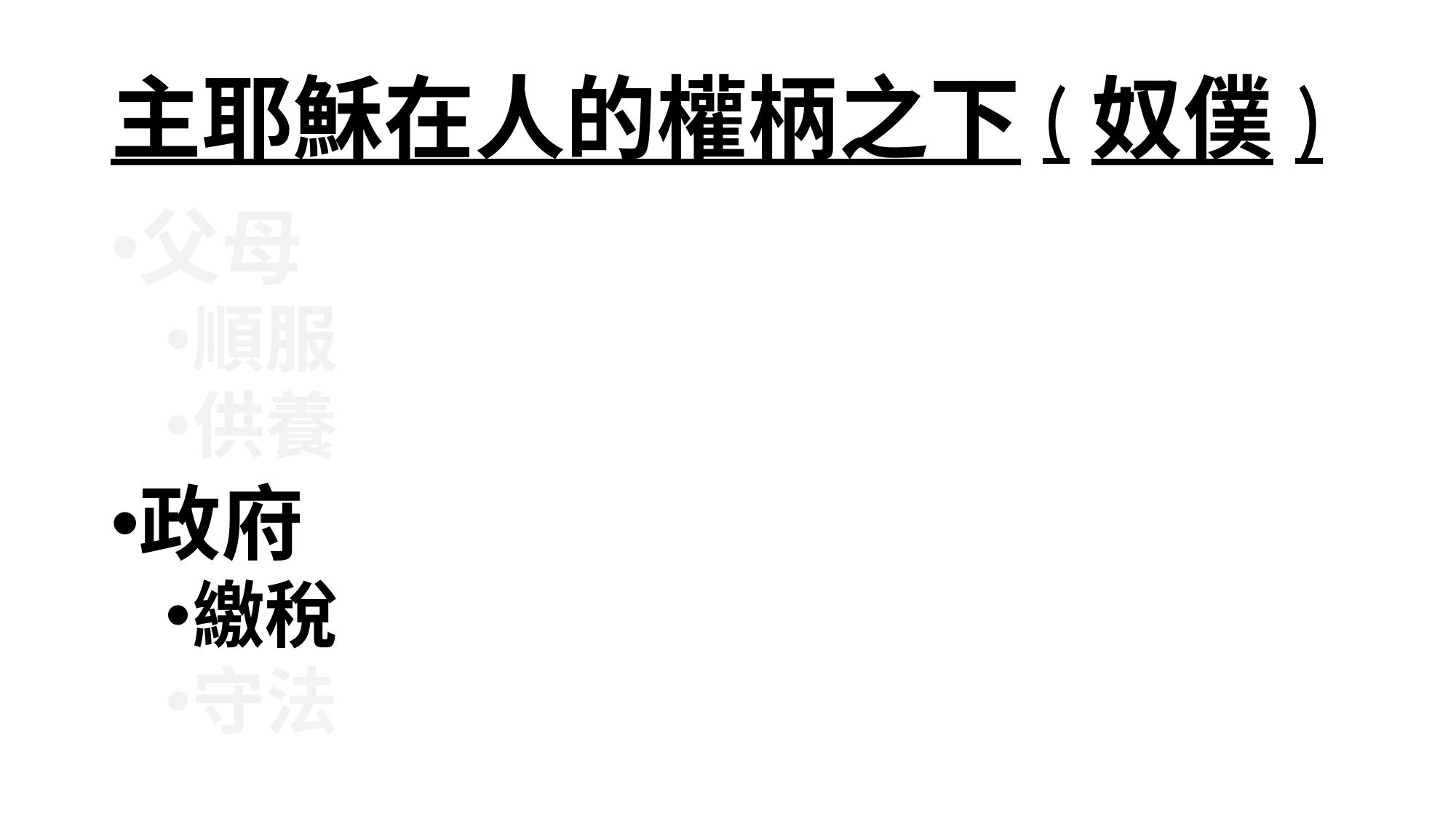

# 主耶穌在人的權柄之下(奴僕)
父母
順服
供養
政府
繳稅
守法